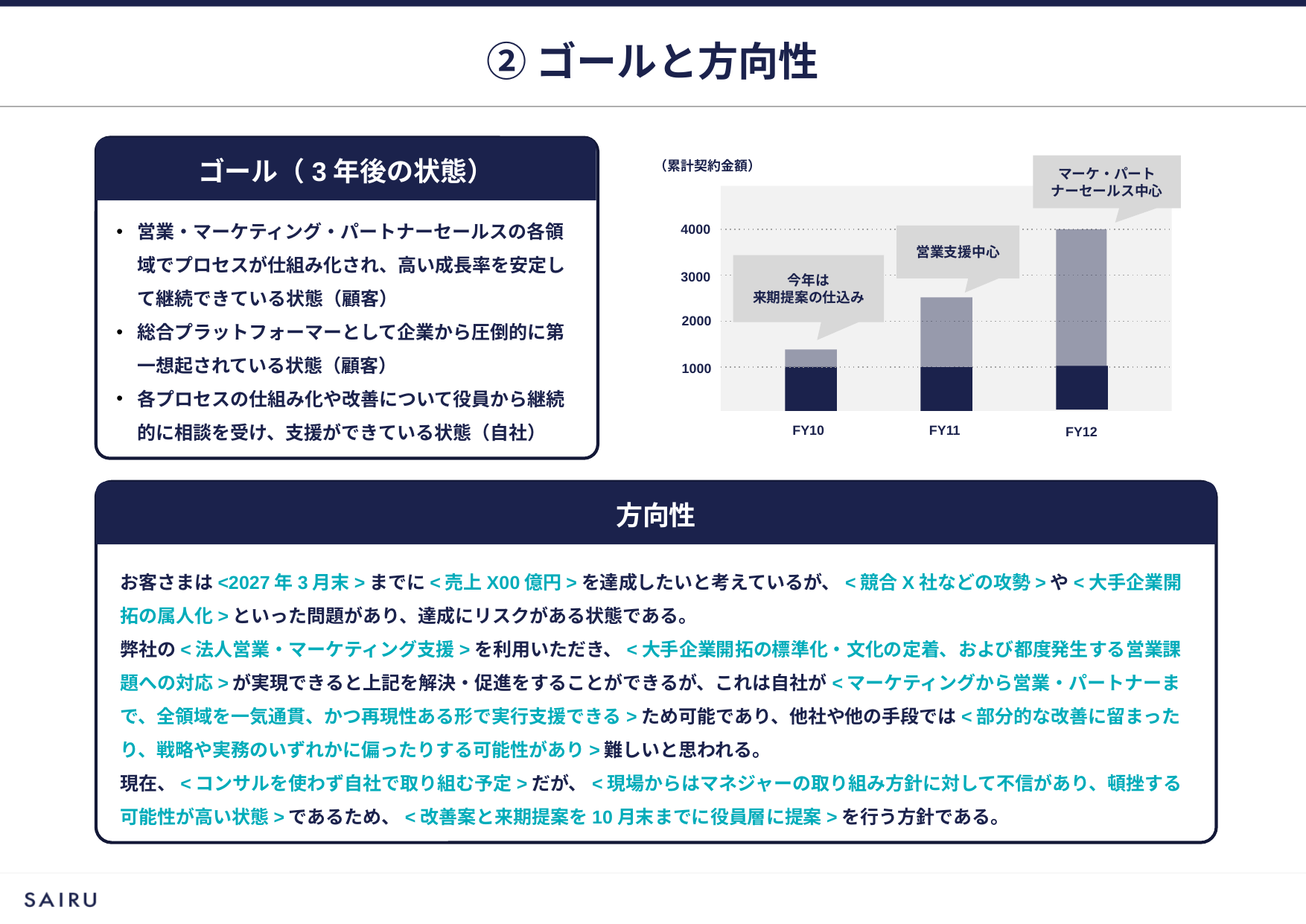

②ゴールと方向性

ゴール（3年後の状態）
（累計契約金額）
マーケ・パートナーセールス中心

営業・マーケティング・パートナーセールスの各領域でプロセスが仕組み化され、高い成長率を安定して継続できている状態（顧客）
総合プラットフォーマーとして企業から圧倒的に第一想起されている状態（顧客）
各プロセスの仕組み化や改善について役員から継続的に相談を受け、支援ができている状態（自社）
4000
営業支援中心

今年は
来期提案の仕込み
3000

2000

1000

FY10
FY11
FY12
方向性

お客さまは<2027年3月末>までに<売上X00億円>を達成したいと考えているが、<競合X社などの攻勢>や<大手企業開拓の属人化>といった問題があり、達成にリスクがある状態である。
弊社の<法人営業・マーケティング支援>を利用いただき、<大手企業開拓の標準化・文化の定着、および都度発生する営業課題への対応>が実現できると上記を解決・促進をすることができるが、これは自社が<マーケティングから営業・パートナーまで、全領域を一気通貫、かつ再現性ある形で実行支援できる>ため可能であり、他社や他の手段では<部分的な改善に留まったり、戦略や実務のいずれかに偏ったりする可能性があり>難しいと思われる。
現在、<コンサルを使わず自社で取り組む予定>だが、<現場からはマネジャーの取り組み方針に対して不信があり、頓挫する可能性が高い状態>であるため、<改善案と来期提案を10月末までに役員層に提案>を行う方針である。